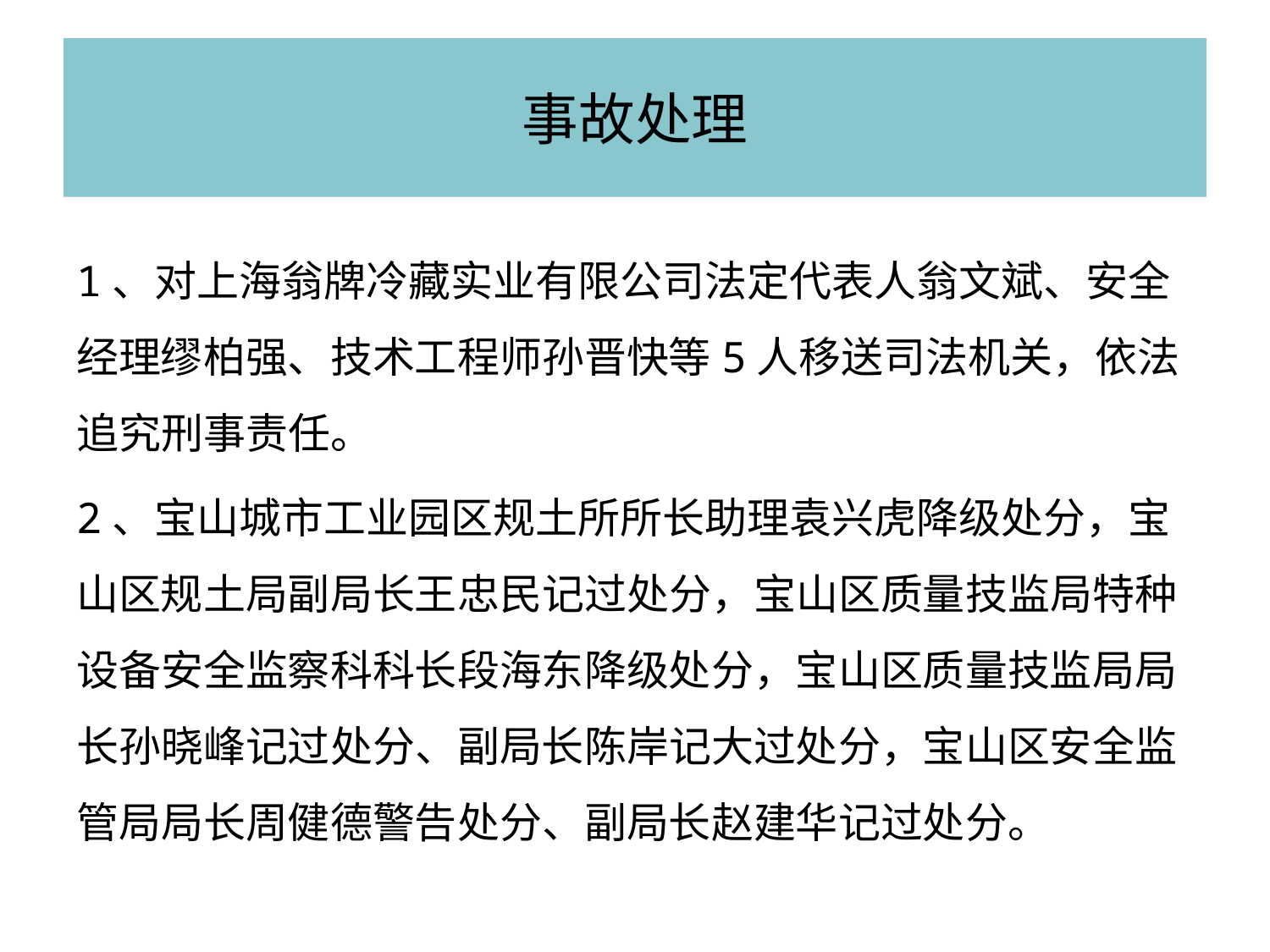

# 事故处理
1、对上海翁牌冷藏实业有限公司法定代表人翁文斌、安全经理缪柏强、技术工程师孙晋快等5人移送司法机关，依法追究刑事责任。
2、宝山城市工业园区规土所所长助理袁兴虎降级处分，宝山区规土局副局长王忠民记过处分，宝山区质量技监局特种设备安全监察科科长段海东降级处分，宝山区质量技监局局长孙晓峰记过处分、副局长陈岸记大过处分，宝山区安全监管局局长周健德警告处分、副局长赵建华记过处分。

35